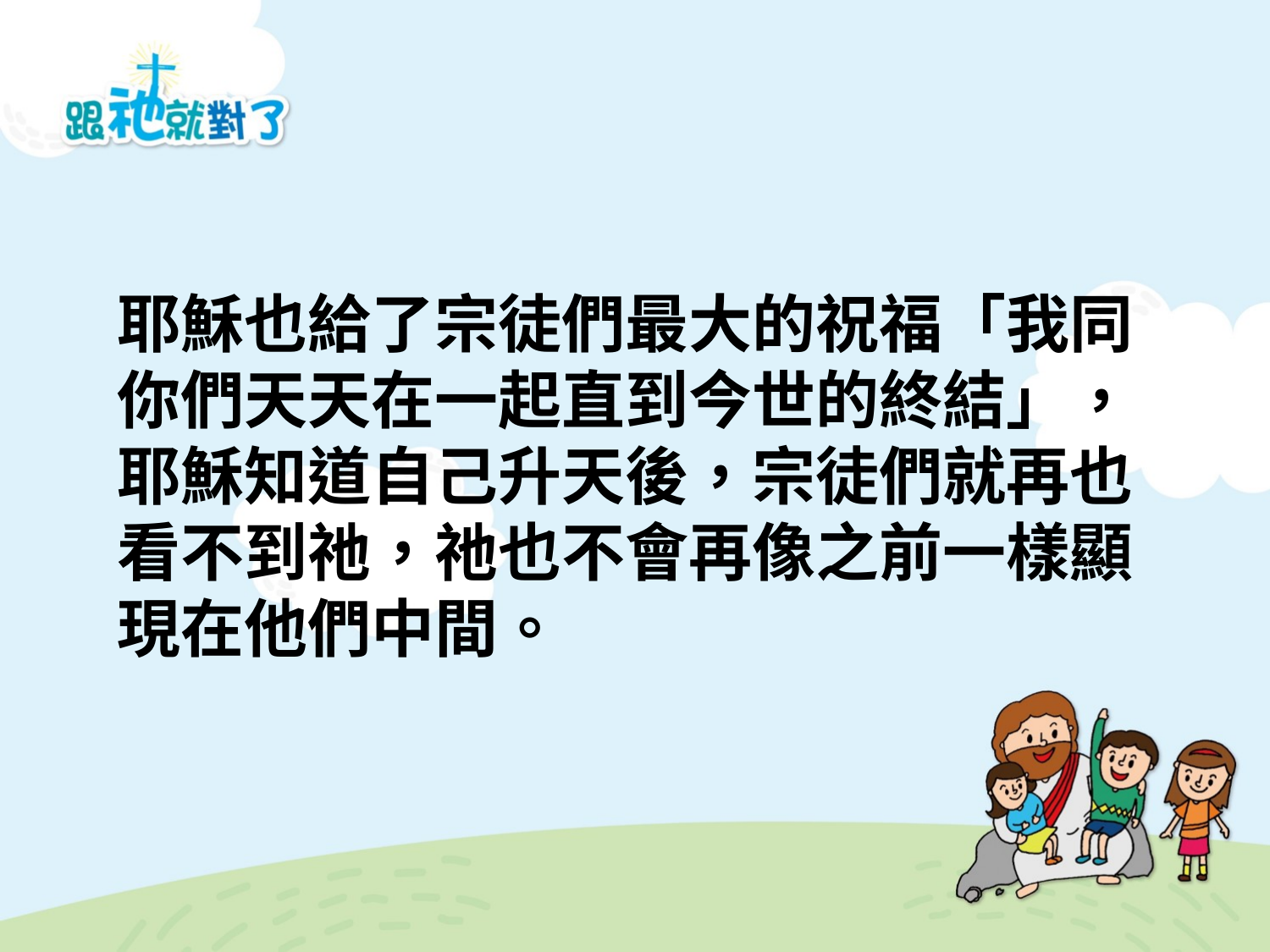

耶穌也給了宗徒們最大的祝福「我同你們天天在一起直到今世的終結」，耶穌知道自己升天後，宗徒們就再也看不到祂，祂也不會再像之前一樣顯現在他們中間。